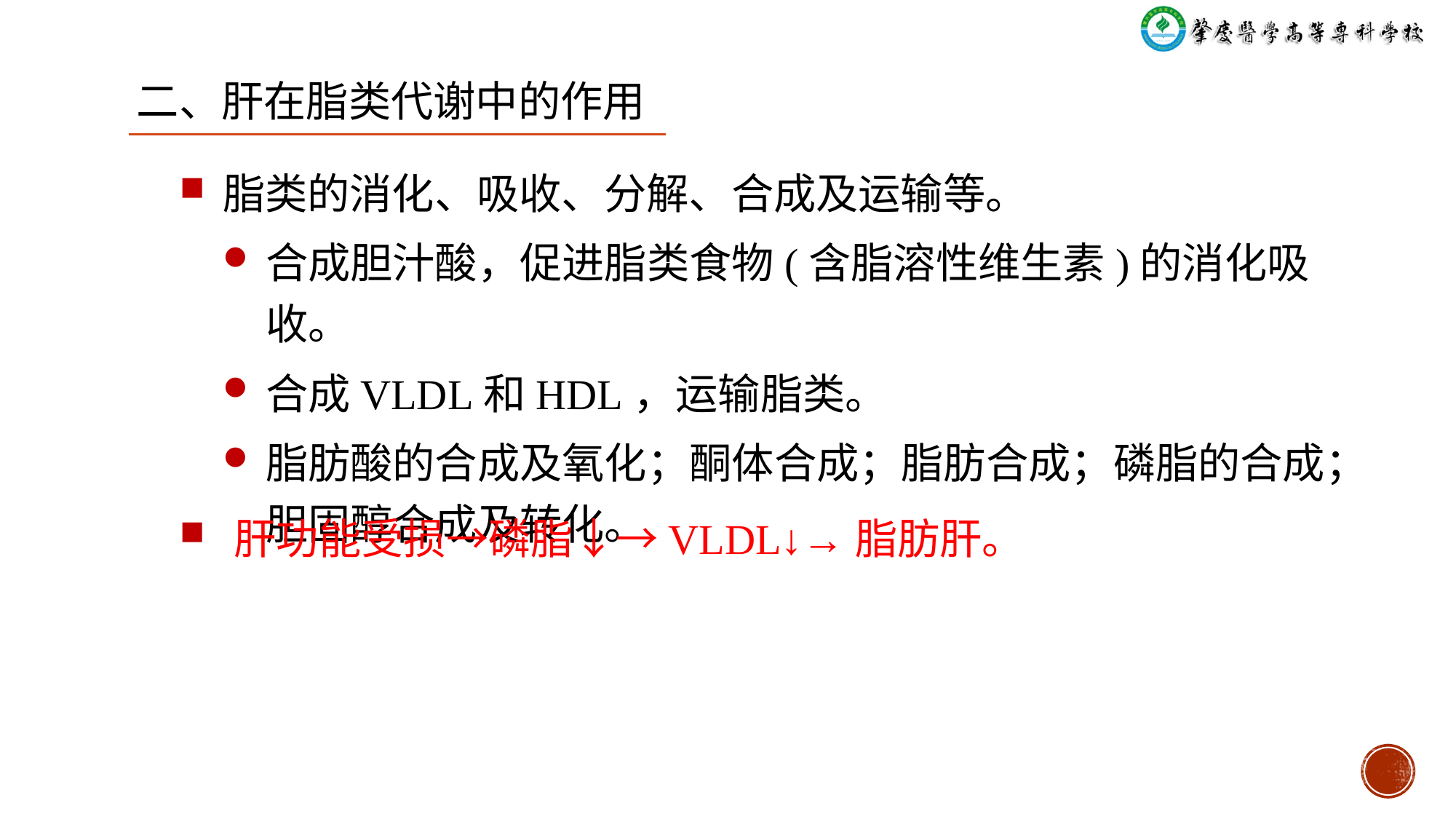

二、肝在脂类代谢中的作用
脂类的消化、吸收、分解、合成及运输等。
合成胆汁酸，促进脂类食物(含脂溶性维生素)的消化吸收。
合成VLDL和HDL，运输脂类。
脂肪酸的合成及氧化；酮体合成；脂肪合成；磷脂的合成；胆固醇合成及转化。

肝功能受损→磷脂↓→VLDL↓→脂肪肝。